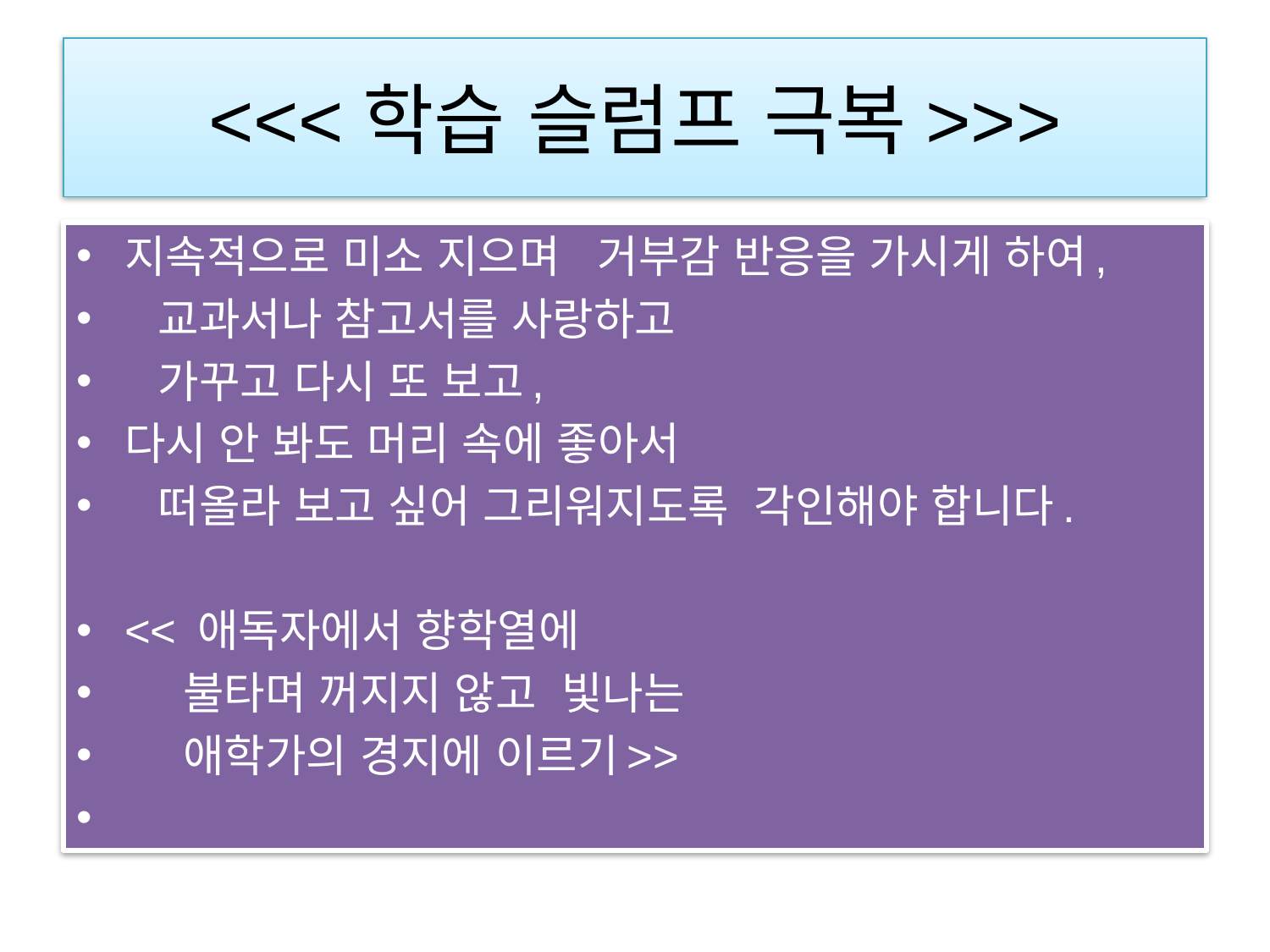

# <<<학습 슬럼프 극복>>>
지속적으로 미소 지으며   거부감 반응을 가시게 하여,
  교과서나 참고서를 사랑하고
  가꾸고 다시 또 보고,
다시 안 봐도 머리 속에 좋아서
  떠올라 보고 싶어 그리워지도록  각인해야 합니다.

<< 애독자에서 향학열에
    불타며 꺼지지 않고  빛나는
    애학가의 경지에 이르기>>